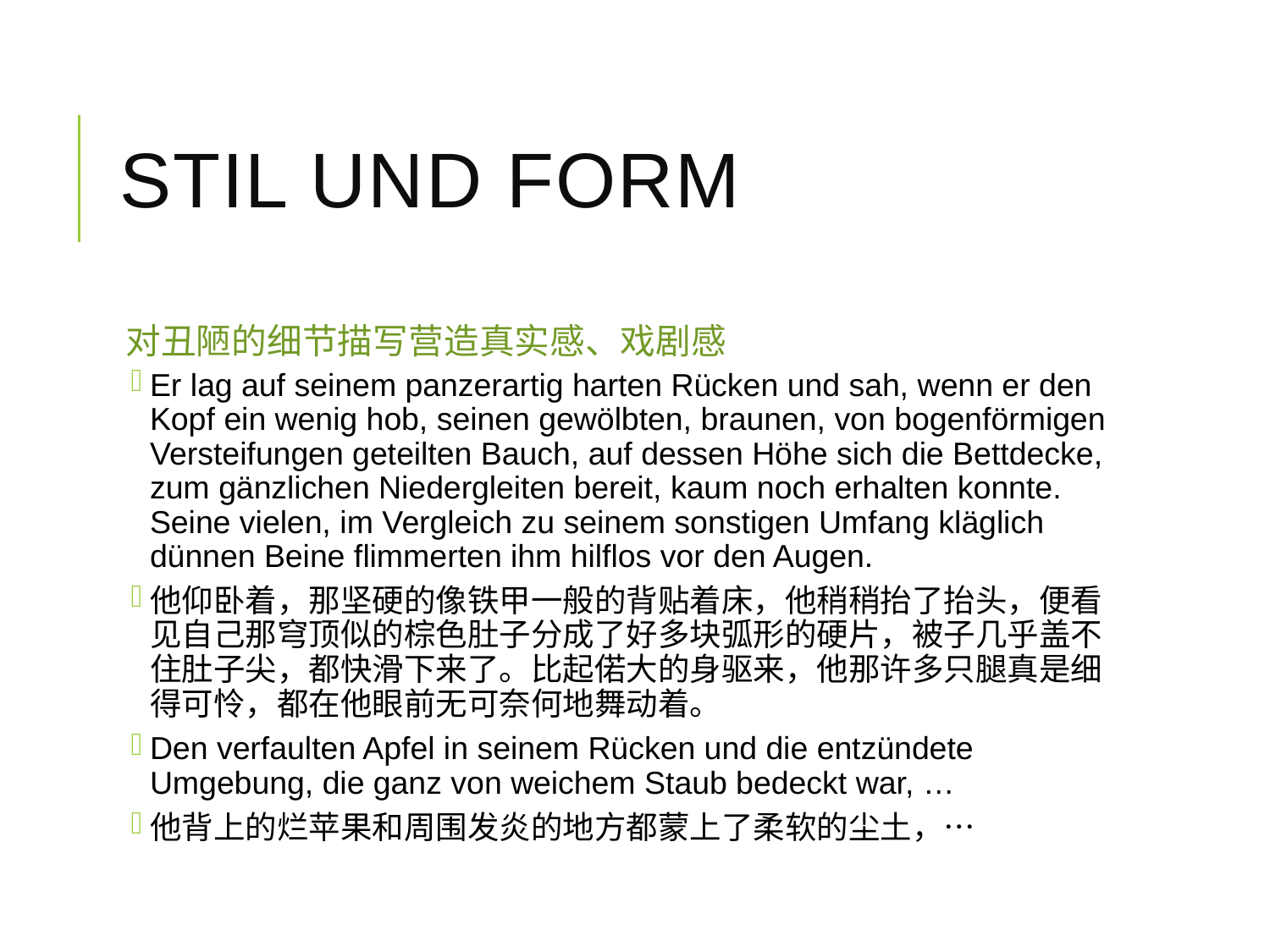

# Stil und Form
对丑陋的细节描写营造真实感、戏剧感
Er lag auf seinem panzerartig harten Rücken und sah, wenn er den Kopf ein wenig hob, seinen gewölbten, braunen, von bogenförmigen Versteifungen geteilten Bauch, auf dessen Höhe sich die Bettdecke, zum gänzlichen Niedergleiten bereit, kaum noch erhalten konnte. Seine vielen, im Vergleich zu seinem sonstigen Umfang kläglich dünnen Beine flimmerten ihm hilflos vor den Augen.
他仰卧着，那坚硬的像铁甲一般的背贴着床，他稍稍抬了抬头，便看见自己那穹顶似的棕色肚子分成了好多块弧形的硬片，被子几乎盖不
住肚子尖，都快滑下来了。比起偌大的身驱来，他那许多只腿真是细得可怜，都在他眼前无可奈何地舞动着。
Den verfaulten Apfel in seinem Rücken und die entzündete Umgebung, die ganz von weichem Staub bedeckt war, …
他背上的烂苹果和周围发炎的地方都蒙上了柔软的尘土，…